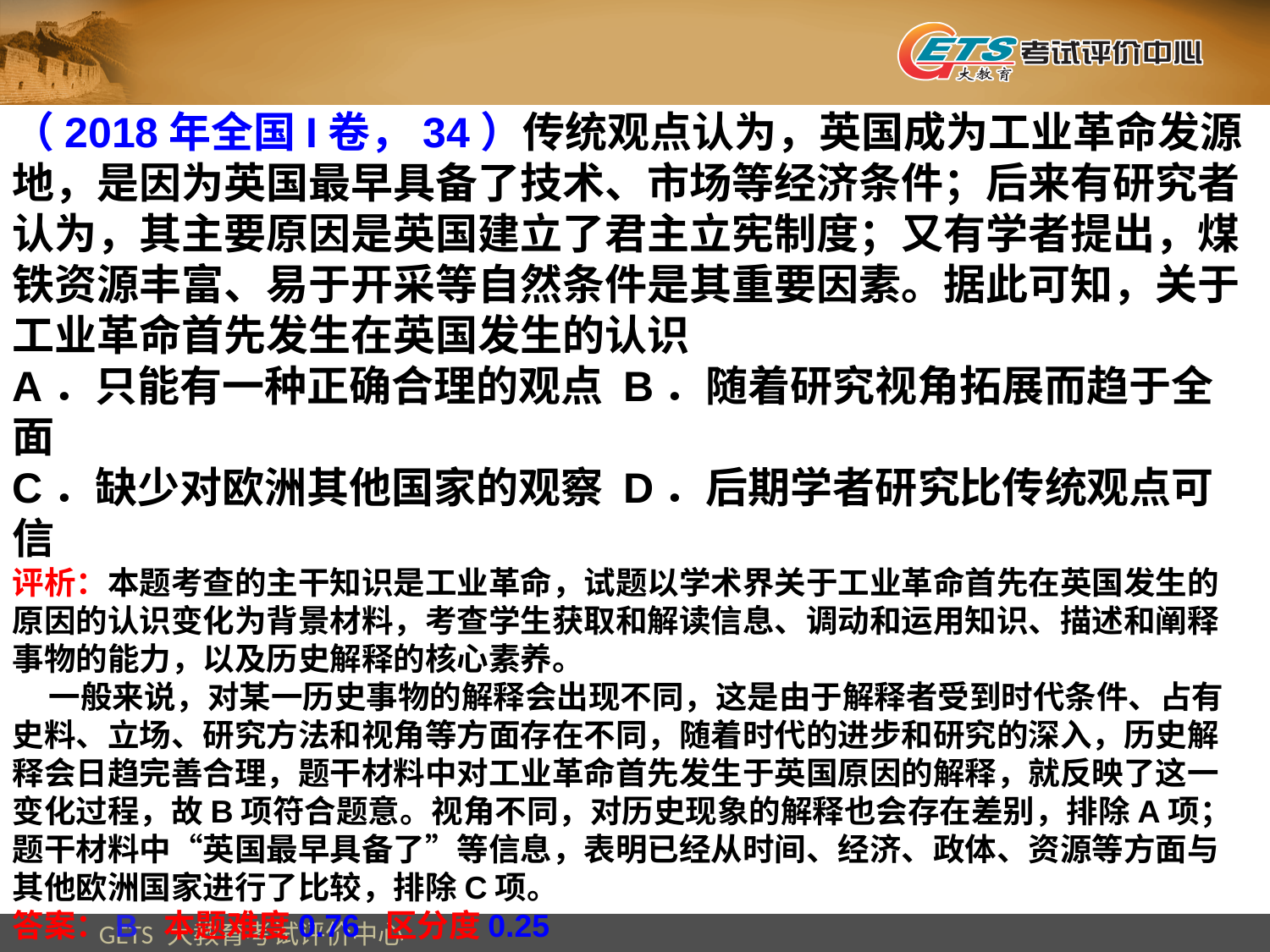

（2018年全国I卷，34）传统观点认为，英国成为工业革命发源地，是因为英国最早具备了技术、市场等经济条件；后来有研究者认为，其主要原因是英国建立了君主立宪制度；又有学者提出，煤铁资源丰富、易于开采等自然条件是其重要因素。据此可知，关于工业革命首先发生在英国发生的认识
A．只能有一种正确合理的观点 B．随着研究视角拓展而趋于全面
C．缺少对欧洲其他国家的观察 D．后期学者研究比传统观点可信
评析：本题考查的主干知识是工业革命，试题以学术界关于工业革命首先在英国发生的原因的认识变化为背景材料，考查学生获取和解读信息、调动和运用知识、描述和阐释事物的能力，以及历史解释的核心素养。
    一般来说，对某一历史事物的解释会出现不同，这是由于解释者受到时代条件、占有史料、立场、研究方法和视角等方面存在不同，随着时代的进步和研究的深入，历史解释会日趋完善合理，题干材料中对工业革命首先发生于英国原因的解释，就反映了这一变化过程，故B项符合题意。视角不同，对历史现象的解释也会存在差别，排除A项；题干材料中“英国最早具备了”等信息，表明已经从时间、经济、政体、资源等方面与其他欧洲国家进行了比较，排除C项。
答案：B  本题难度0.76  区分度0.25